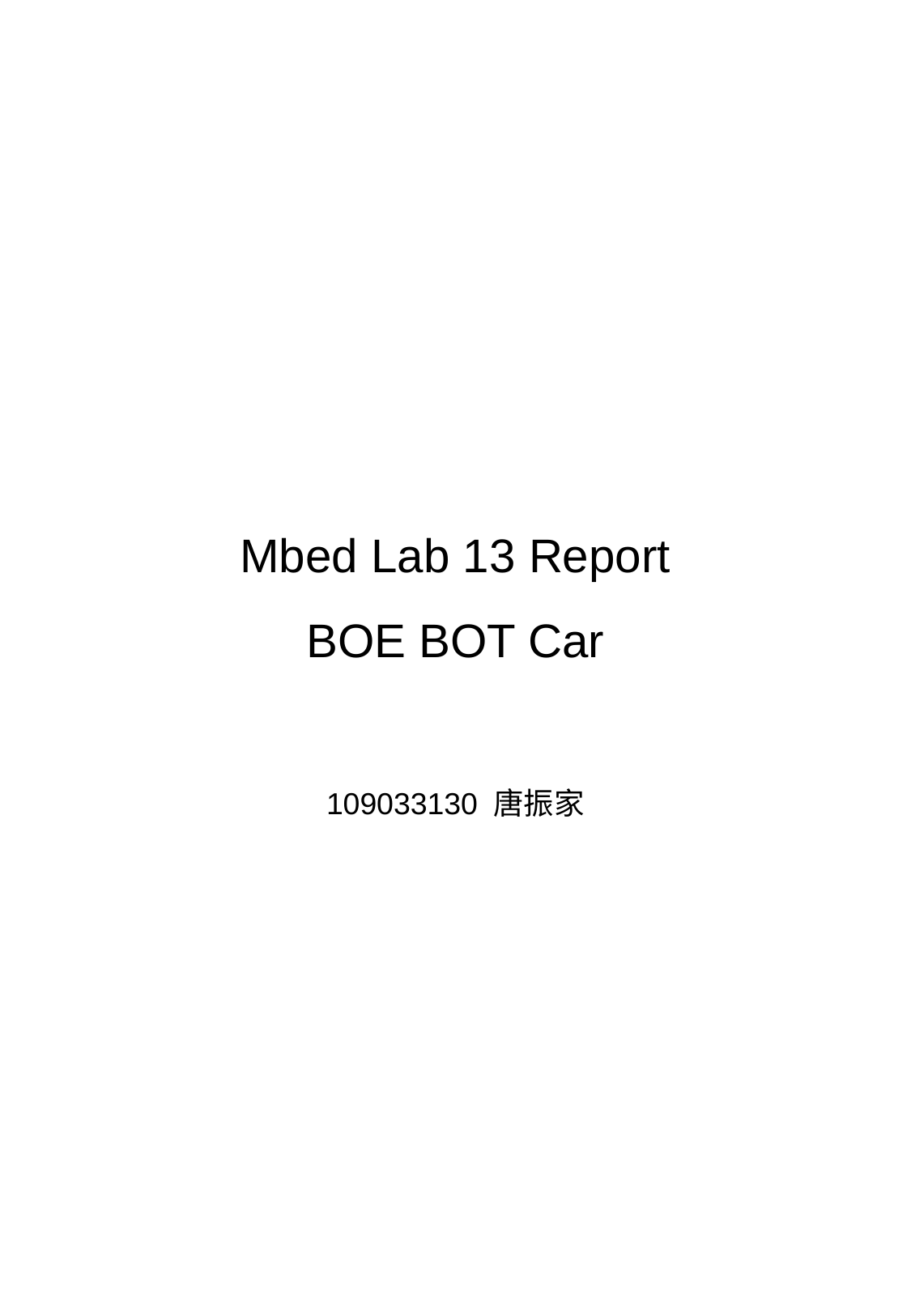

# Mbed Lab 13 Report BOE BOT Car
109033130 唐振家